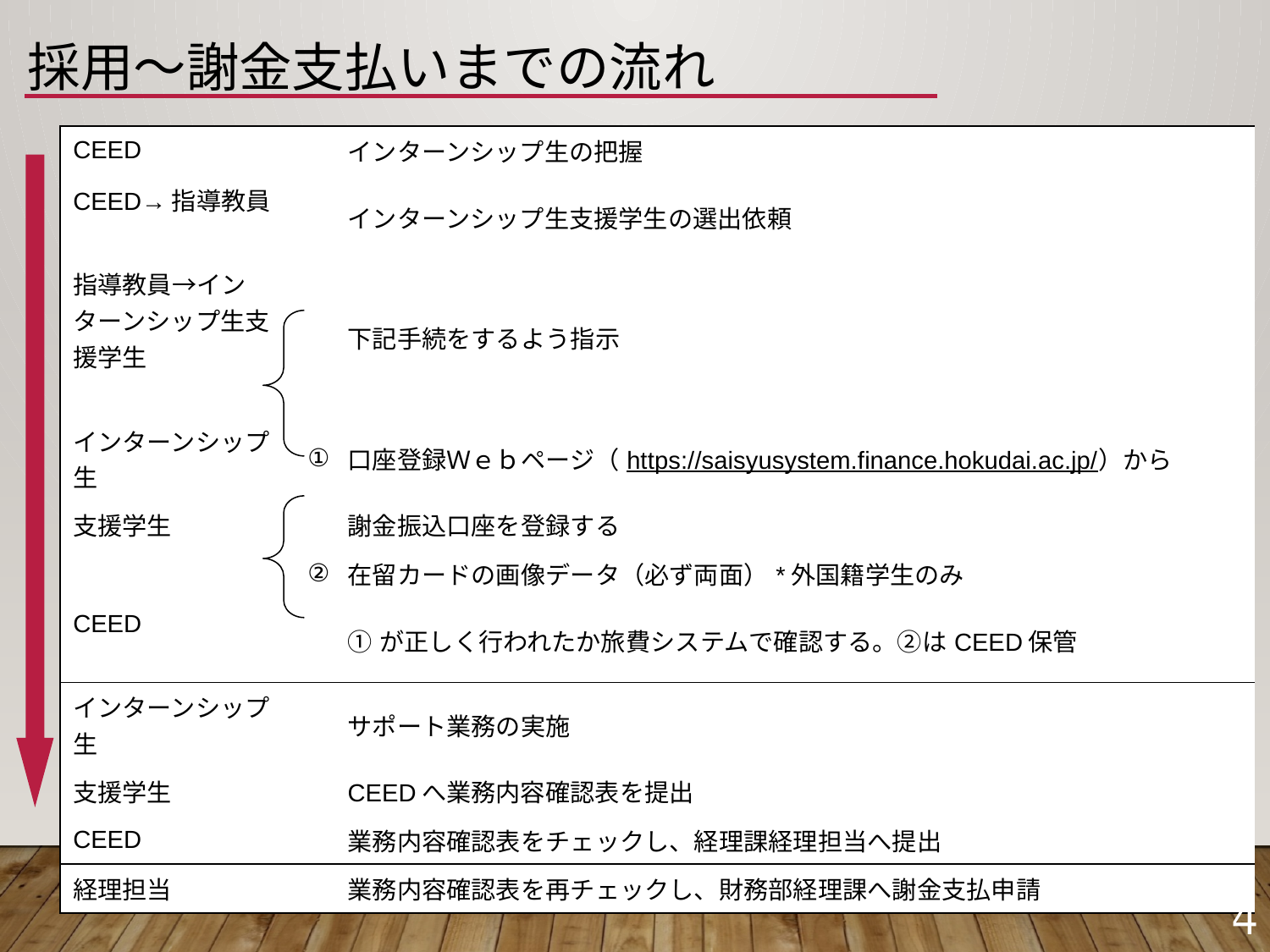

# 採用～謝金支払いまでの流れ
| CEED |  | インターンシップ生の把握 |  |
| --- | --- | --- | --- |
| CEED→指導教員 |  | インターンシップ生支援学生の選出依頼 |  |
| 指導教員→インターンシップ生支援学生 |  | 下記手続をするよう指示 |  |
| インターンシップ生 | ① | 口座登録Ｗｅｂページ（https://saisyusystem.finance.hokudai.ac.jp/）から |  |
| 支援学生 |  | 謝金振込口座を登録する |  |
|  | ② | 在留カードの画像データ（必ず両面）\*外国籍学生のみ |  |
| CEED |  | ①が正しく行われたか旅費システムで確認する。②はCEED保管 |  |
| インターンシップ生 |  | サポート業務の実施 |  |
| 支援学生 |  | CEEDへ業務内容確認表を提出 |  |
| CEED |  | 業務内容確認表をチェックし、経理課経理担当へ提出 |  |
| 経理担当 |  | 業務内容確認表を再チェックし、財務部経理課へ謝金支払申請 |  |

4